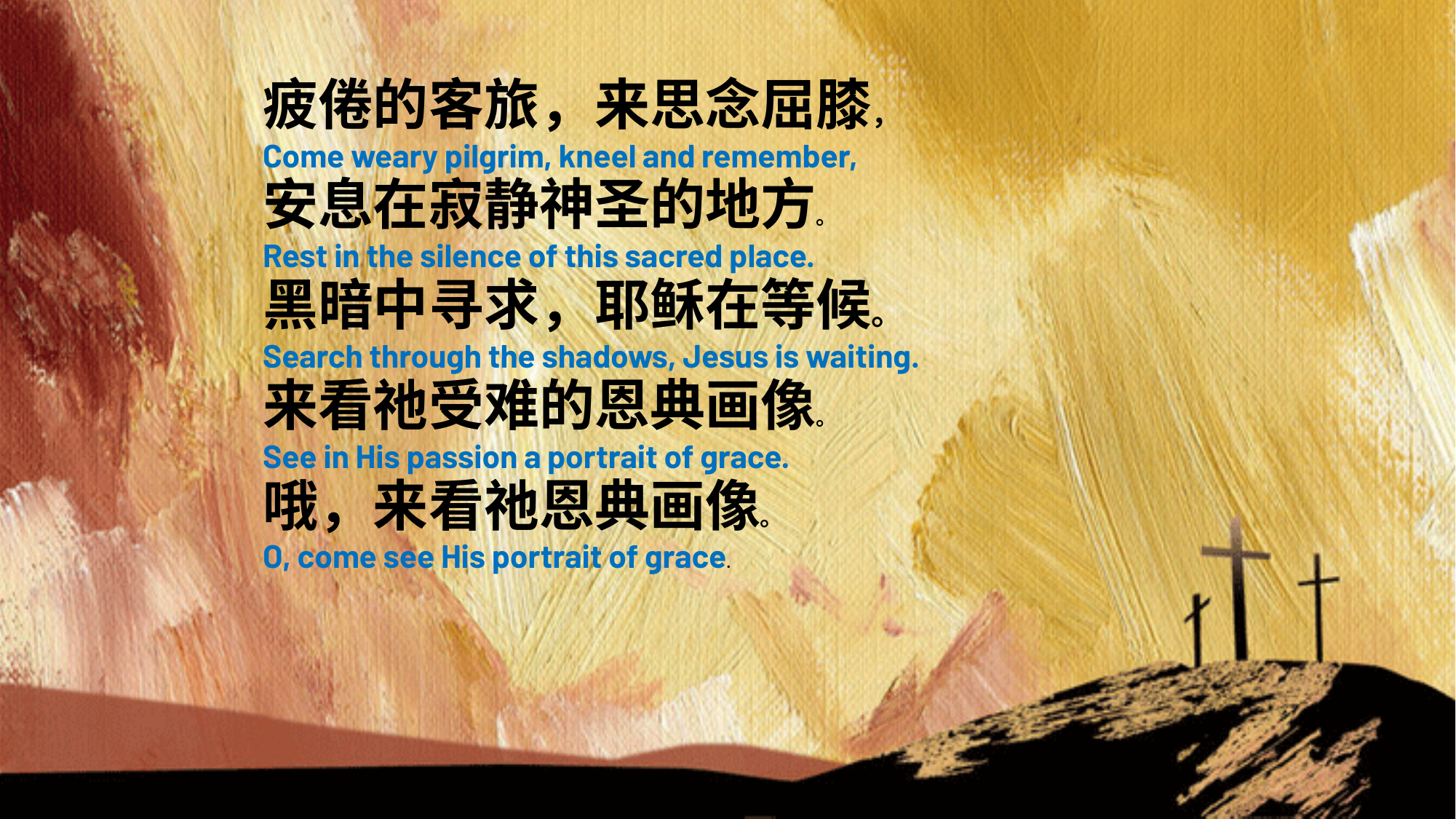

疲倦的客旅，来思念屈膝，
Come weary pilgrim, kneel and remember,
安息在寂静神圣的地方。
Rest in the silence of this sacred place.
黑暗中寻求，耶稣在等候。
Search through the shadows, Jesus is waiting.
来看祂受难的恩典画像。
See in His passion a portrait of grace.
哦，来看祂恩典画像。
O, come see His portrait of grace.